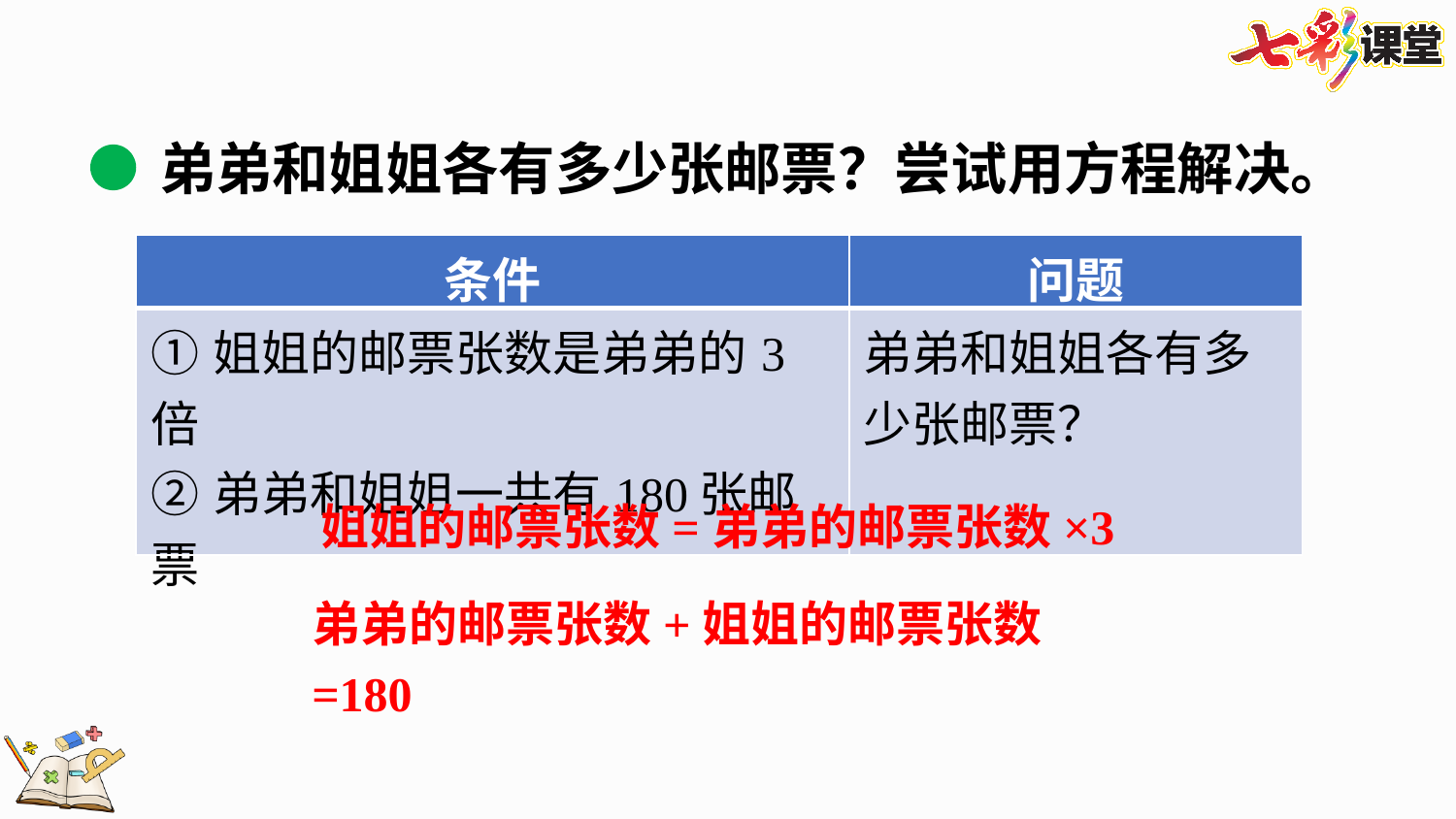

弟弟和姐姐各有多少张邮票？尝试用方程解决。

| 条件 | 问题 |
| --- | --- |
| ①姐姐的邮票张数是弟弟的3倍 ②弟弟和姐姐一共有180张邮票 | 弟弟和姐姐各有多少张邮票？ |
姐姐的邮票张数=弟弟的邮票张数×3
弟弟的邮票张数+姐姐的邮票张数=180